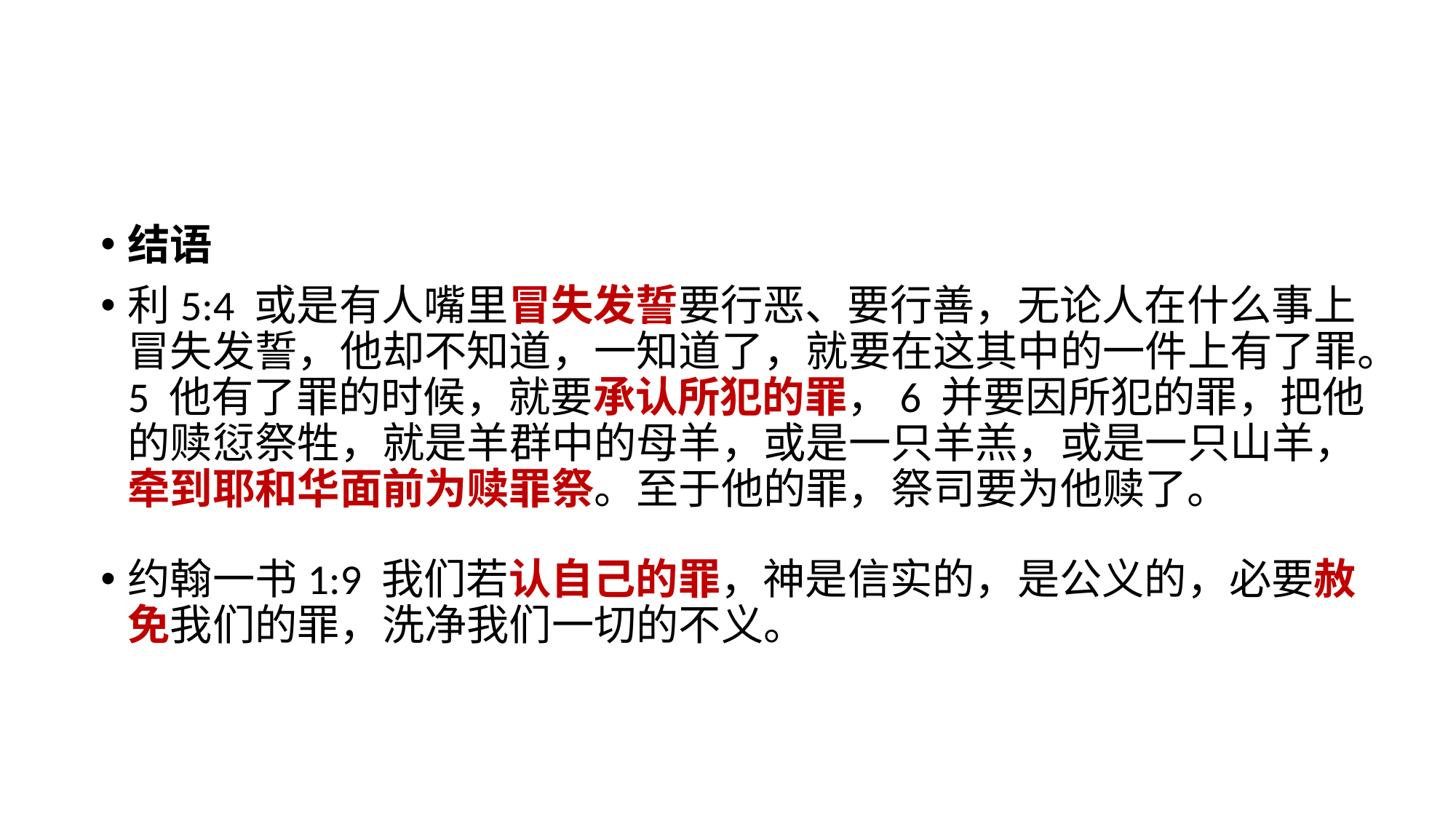

结语
利5:4 或是有人嘴里冒失发誓要行恶、要行善，无论人在什么事上冒失发誓，他却不知道，一知道了，就要在这其中的一件上有了罪。5 他有了罪的时候，就要承认所犯的罪，6 并要因所犯的罪，把他的赎愆祭牲，就是羊群中的母羊，或是一只羊羔，或是一只山羊，牵到耶和华面前为赎罪祭。至于他的罪，祭司要为他赎了。

约翰一书1:9 我们若认自己的罪，神是信实的，是公义的，必要赦免我们的罪，洗净我们一切的不义。